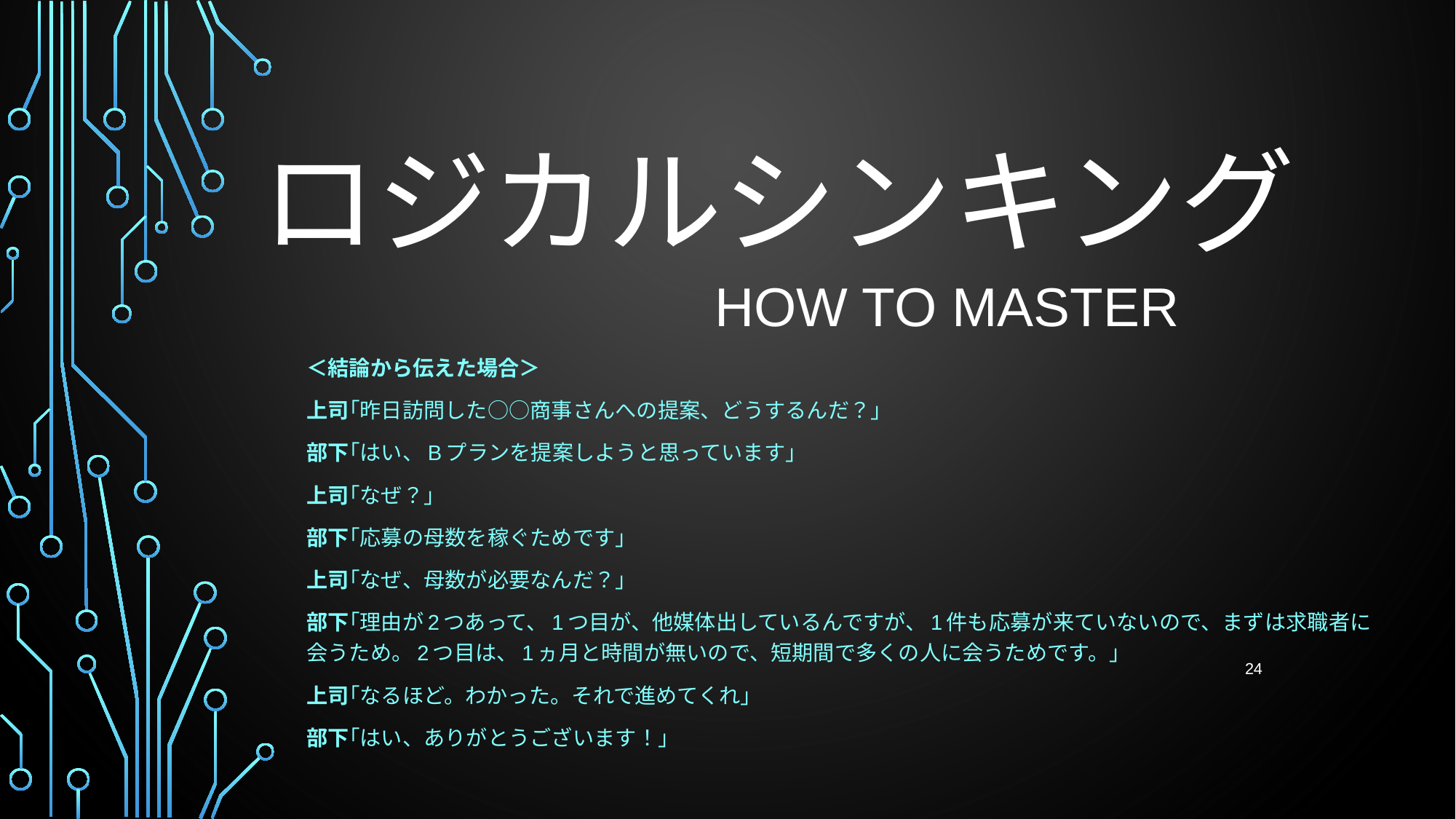

# ロジカルシンキング
HOW TO MASTER
＜結論から伝えた場合＞
上司｢昨日訪問した○○商事さんへの提案、どうするんだ？｣
部下｢はい、Bプランを提案しようと思っています｣
上司｢なぜ？｣
部下｢応募の母数を稼ぐためです｣
上司｢なぜ、母数が必要なんだ？｣
部下｢理由が2つあって、1つ目が、他媒体出しているんですが、1件も応募が来ていないので、まずは求職者に会うため。2つ目は、1ヵ月と時間が無いので、短期間で多くの人に会うためです。｣
上司｢なるほど。わかった。それで進めてくれ｣
部下｢はい、ありがとうございます！｣
24